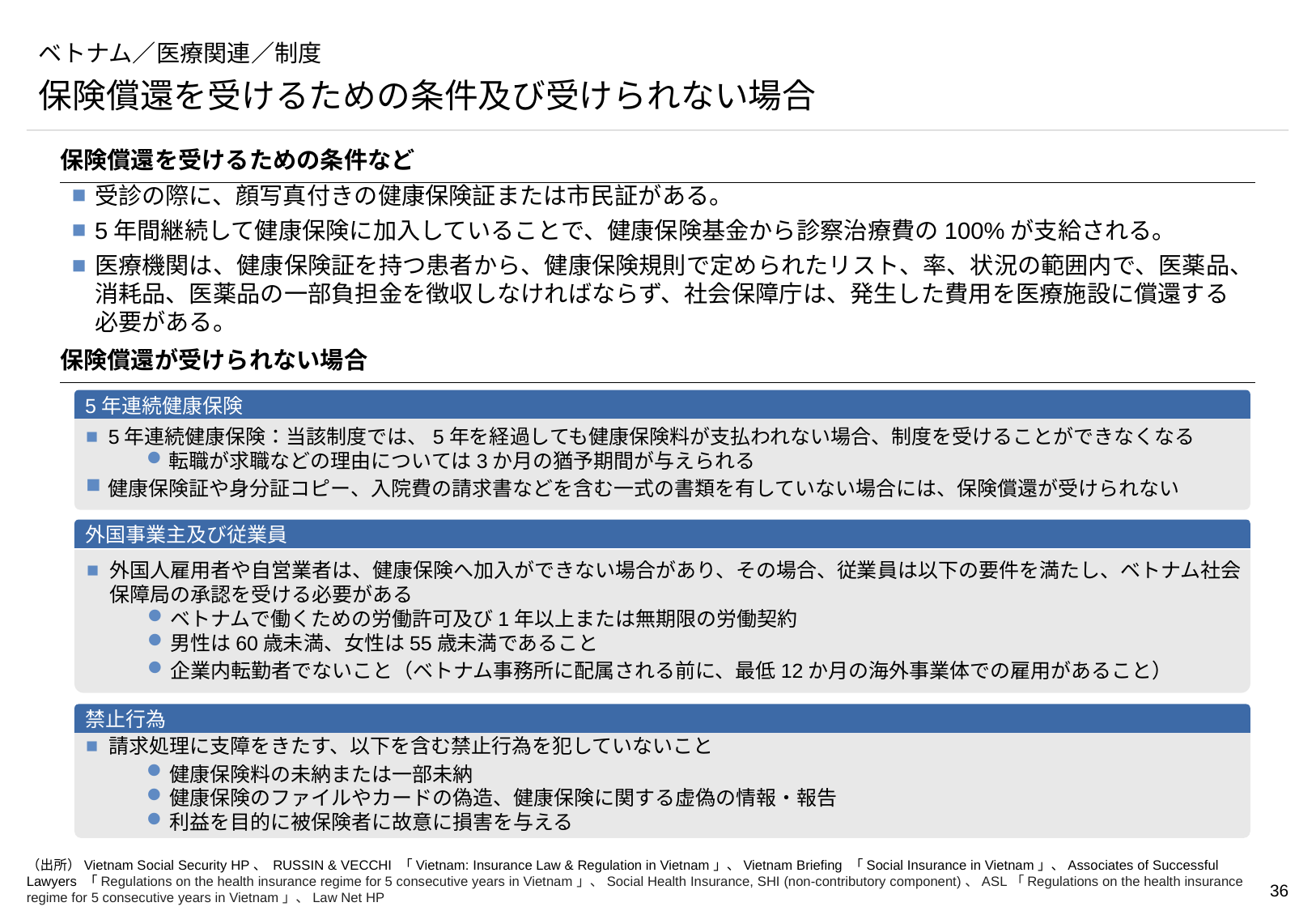

# ベトナム／医療関連／制度
保険償還を受けるための条件及び受けられない場合
保険償還を受けるための条件など
受診の際に、顔写真付きの健康保険証または市民証がある。
5年間継続して健康保険に加入していることで、健康保険基金から診察治療費の100%が支給される。
医療機関は、健康保険証を持つ患者から、健康保険規則で定められたリスト、率、状況の範囲内で、医薬品、消耗品、医薬品の一部負担金を徴収しなければならず、社会保障庁は、発生した費用を医療施設に償還する必要がある。
保険償還が受けられない場合
5年連続健康保険
5年連続健康保険：当該制度では、5年を経過しても健康保険料が支払われない場合、制度を受けることができなくなる
転職が求職などの理由については3か月の猶予期間が与えられる
健康保険証や身分証コピー、入院費の請求書などを含む一式の書類を有していない場合には、保険償還が受けられない
外国事業主及び従業員
外国人雇用者や自営業者は、健康保険へ加入ができない場合があり、その場合、従業員は以下の要件を満たし、ベトナム社会保障局の承認を受ける必要がある
ベトナムで働くための労働許可及び1年以上または無期限の労働契約
男性は60歳未満、女性は55歳未満であること
企業内転勤者でないこと（ベトナム事務所に配属される前に、最低12か月の海外事業体での雇用があること）
禁止行為
請求処理に支障をきたす、以下を含む禁止行為を犯していないこと
健康保険料の未納または一部未納
健康保険のファイルやカードの偽造、健康保険に関する虚偽の情報・報告
利益を目的に被保険者に故意に損害を与える
（出所）Vietnam Social Security HP、 RUSSIN & VECCHI 「Vietnam: Insurance Law & Regulation in Vietnam」、Vietnam Briefing 「Social Insurance in Vietnam」、Associates of Successful Lawyers 「Regulations on the health insurance regime for 5 consecutive years in Vietnam」、Social Health Insurance, SHI (non-contributory component)、ASL「Regulations on the health insurance regime for 5 consecutive years in Vietnam」、Law Net HP